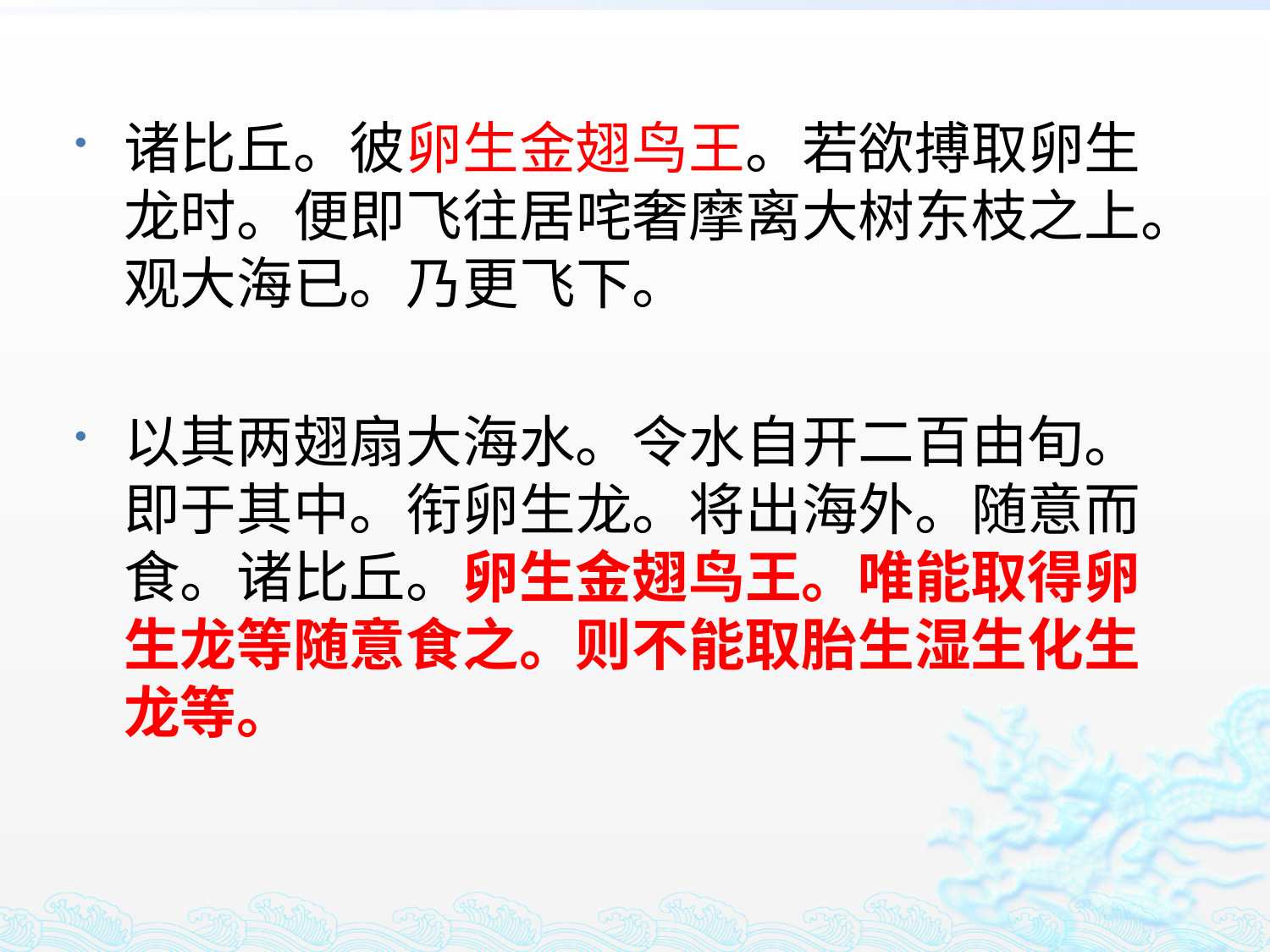

诸比丘。彼卵生金翅鸟王。若欲搏取卵生龙时。便即飞往居咤奢摩离大树东枝之上。观大海已。乃更飞下。

以其两翅扇大海水。令水自开二百由旬。即于其中。衔卵生龙。将出海外。随意而食。诸比丘。卵生金翅鸟王。唯能取得卵生龙等随意食之。则不能取胎生湿生化生龙等。